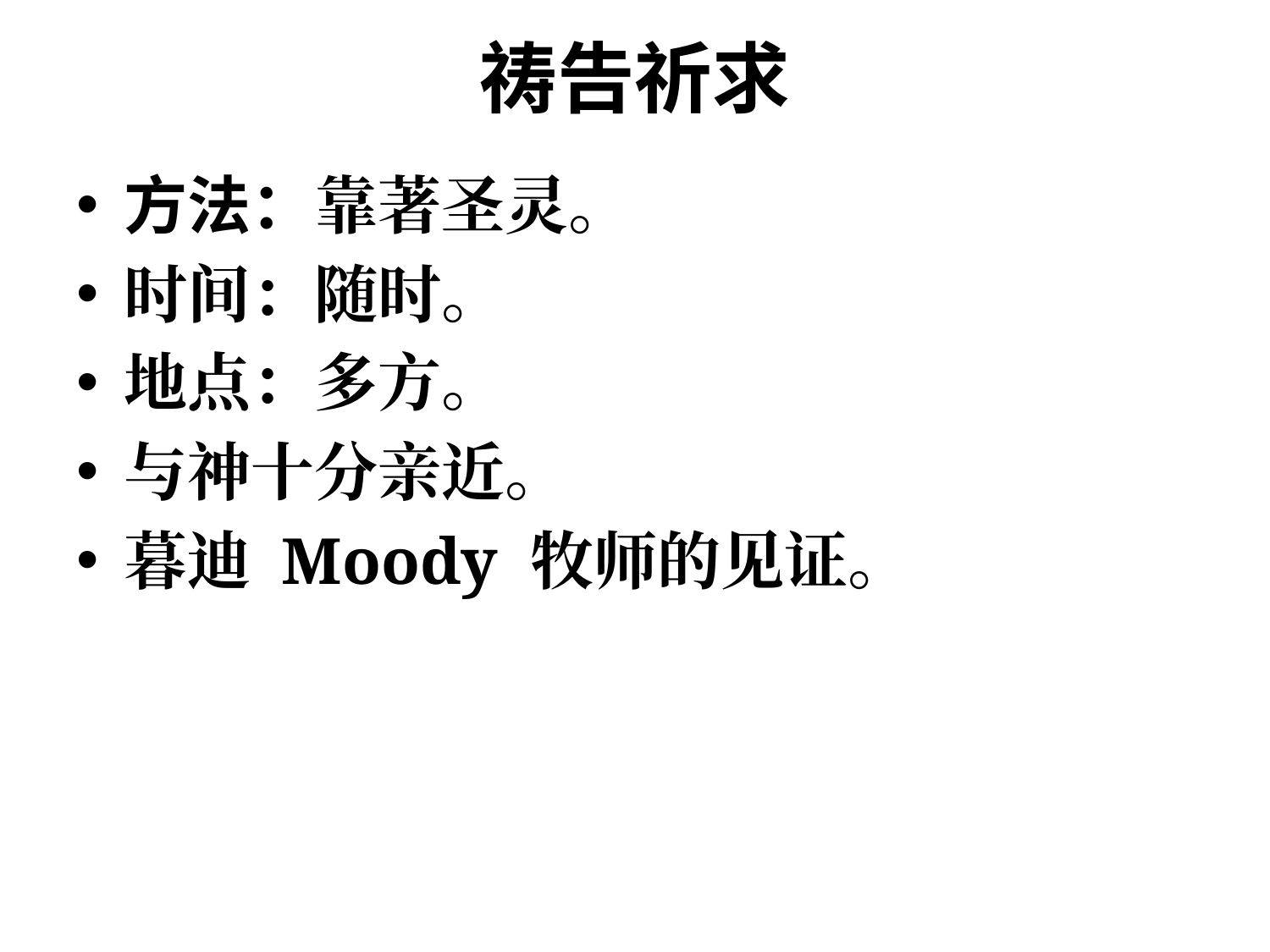

# 祷告祈求
方法：靠著圣灵。
时间：随时。
地点：多方。
与神十分亲近。
暮迪 Moody 牧师的见证。